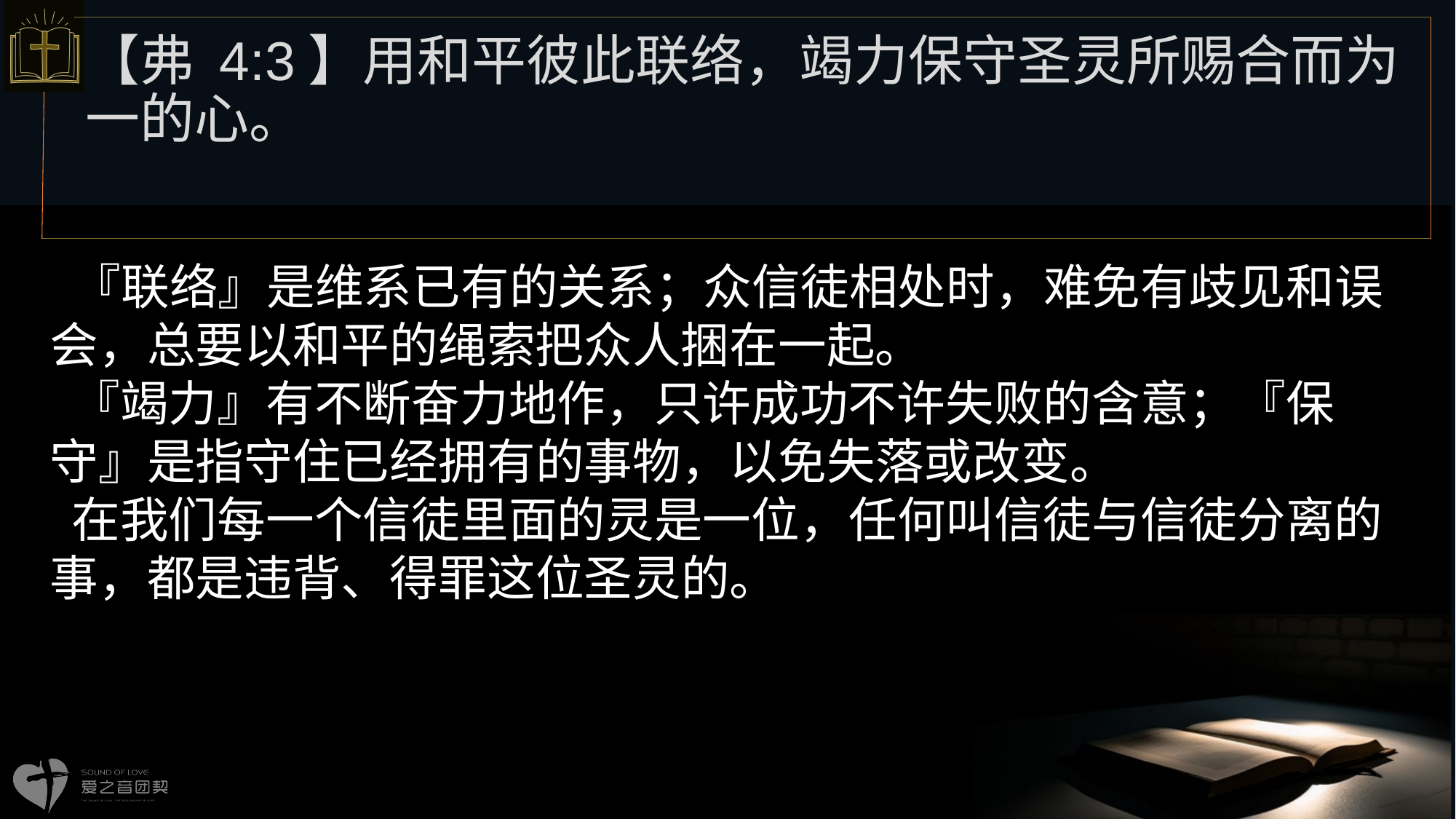

【弗 4:3】用和平彼此联络，竭力保守圣灵所赐合而为一的心。
# 『联络』是维系已有的关系；众信徒相处时，难免有歧见和误会，总要以和平的绳索把众人捆在一起。 『竭力』有不断奋力地作，只许成功不许失败的含意；『保守』是指守住已经拥有的事物，以免失落或改变。 在我们每一个信徒里面的灵是一位，任何叫信徒与信徒分离的事，都是违背、得罪这位圣灵的。